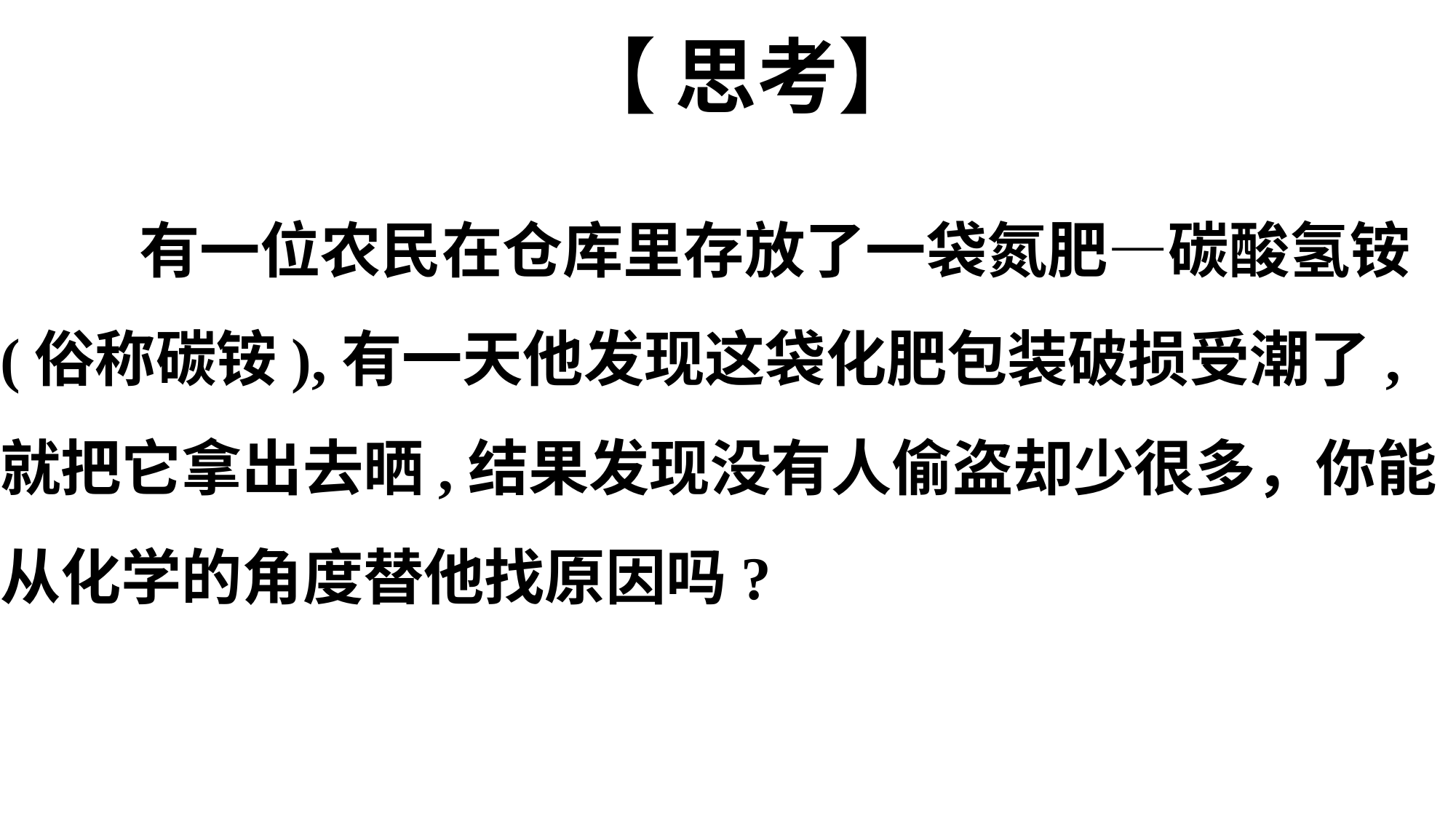

【 思考】
         有一位农民在仓库里存放了一袋氮肥—碳酸氢铵(俗称碳铵),有一天他发现这袋化肥包装破损受潮了,就把它拿出去晒,结果发现没有人偷盗却少很多，你能从化学的角度替他找原因吗?